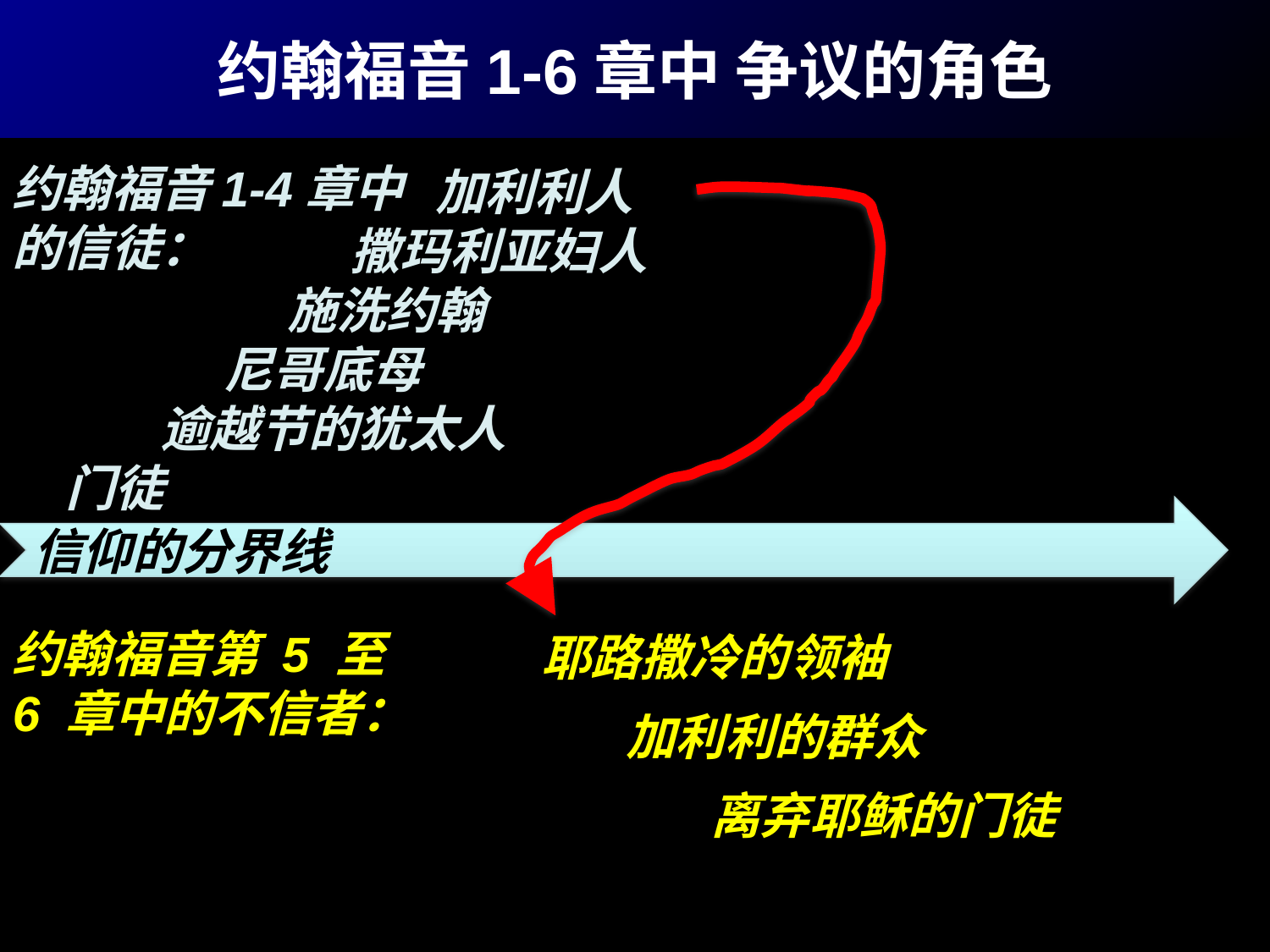

约翰福音1-6章中 争议的角色
加利利人
约翰福音1-4章中的信徒：

撒玛利亚妇人
施洗约翰
尼哥底母
逾越节的犹太人
门徒

信仰的分界线

耶路撒冷的领袖
约翰福音第 5 至 6 章中的不信者：
加利利的群众
离弃耶稣的门徒